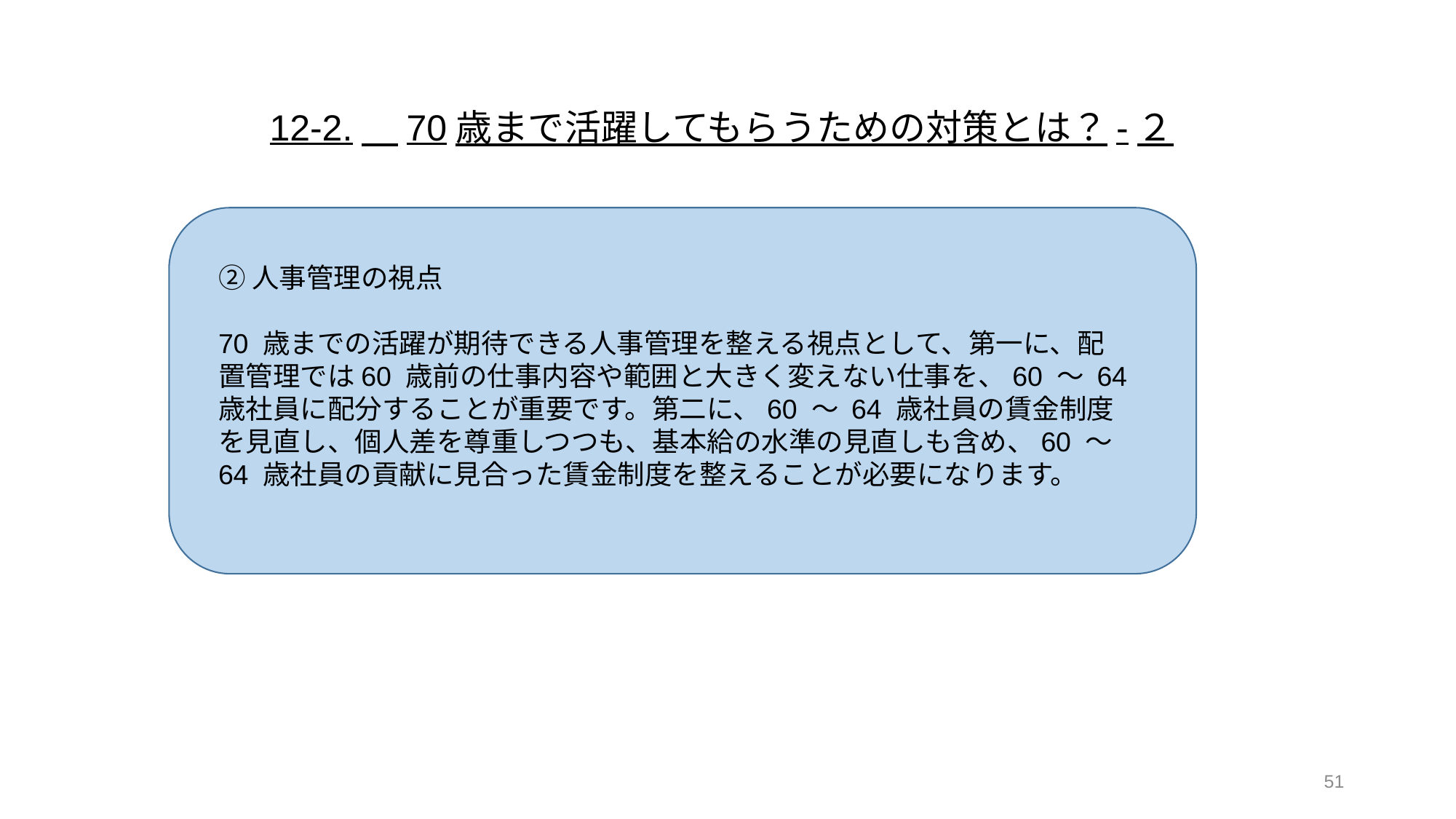

12-2.　70歳まで活躍してもらうための対策とは？-２

②人事管理の視点

70 歳までの活躍が期待できる人事管理を整える視点として、第一に、配置管理では60 歳前の仕事内容や範囲と大きく変えない仕事を、60 ～ 64 歳社員に配分することが重要です。第二に、60 ～ 64 歳社員の賃金制度を見直し、個人差を尊重しつつも、基本給の水準の見直しも含め、60 ～ 64 歳社員の貢献に見合った賃金制度を整えることが必要になります。
51